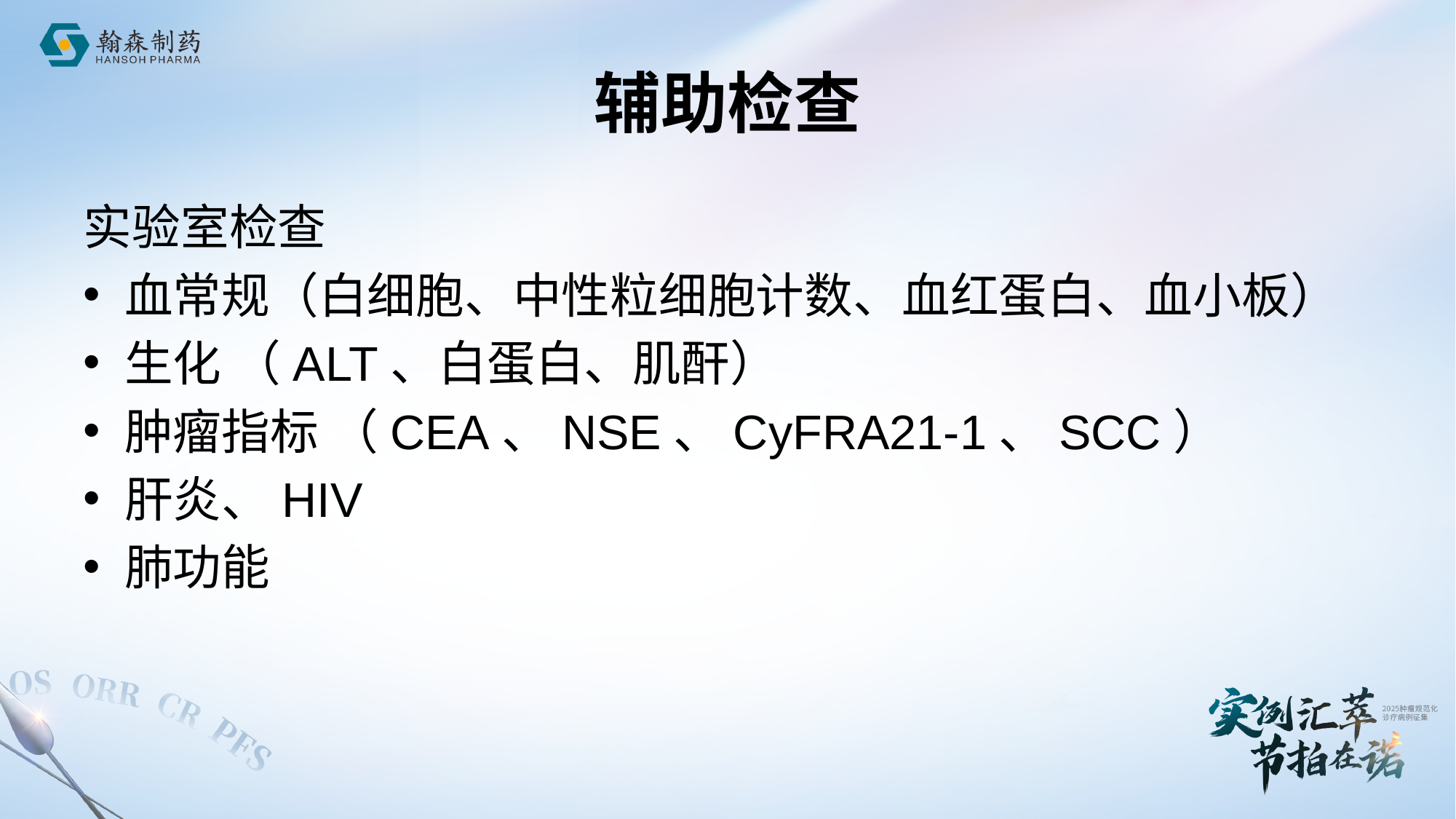

# 辅助检查
实验室检查
血常规（白细胞、中性粒细胞计数、血红蛋白、血小板）
生化 （ALT、白蛋白、肌酐）
肿瘤指标 （CEA、NSE、CyFRA21-1、SCC）
肝炎、HIV
肺功能